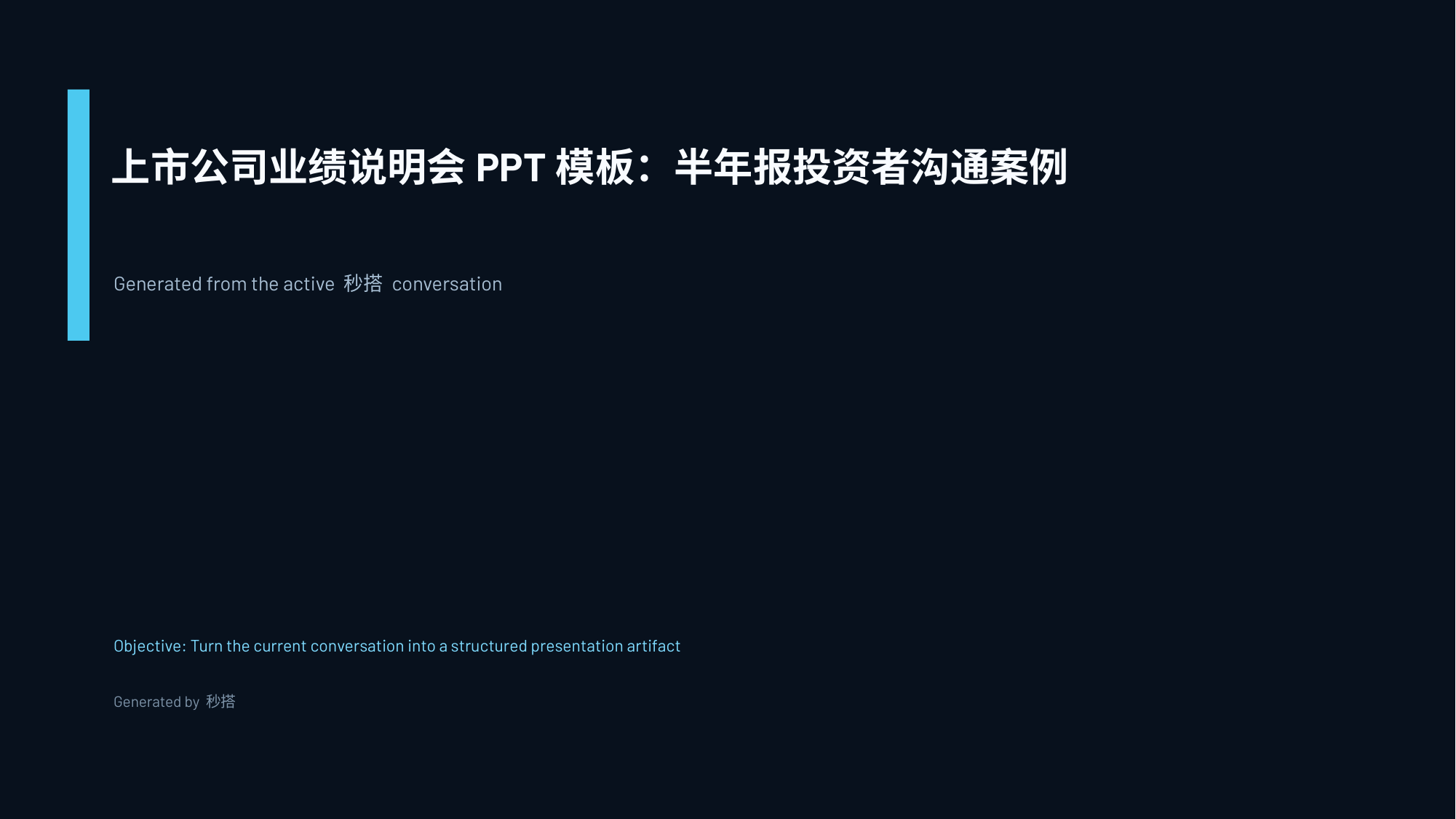

上市公司业绩说明会PPT模板：半年报投资者沟通案例
Generated from the active 秒搭 conversation
Objective: Turn the current conversation into a structured presentation artifact
Generated by 秒搭